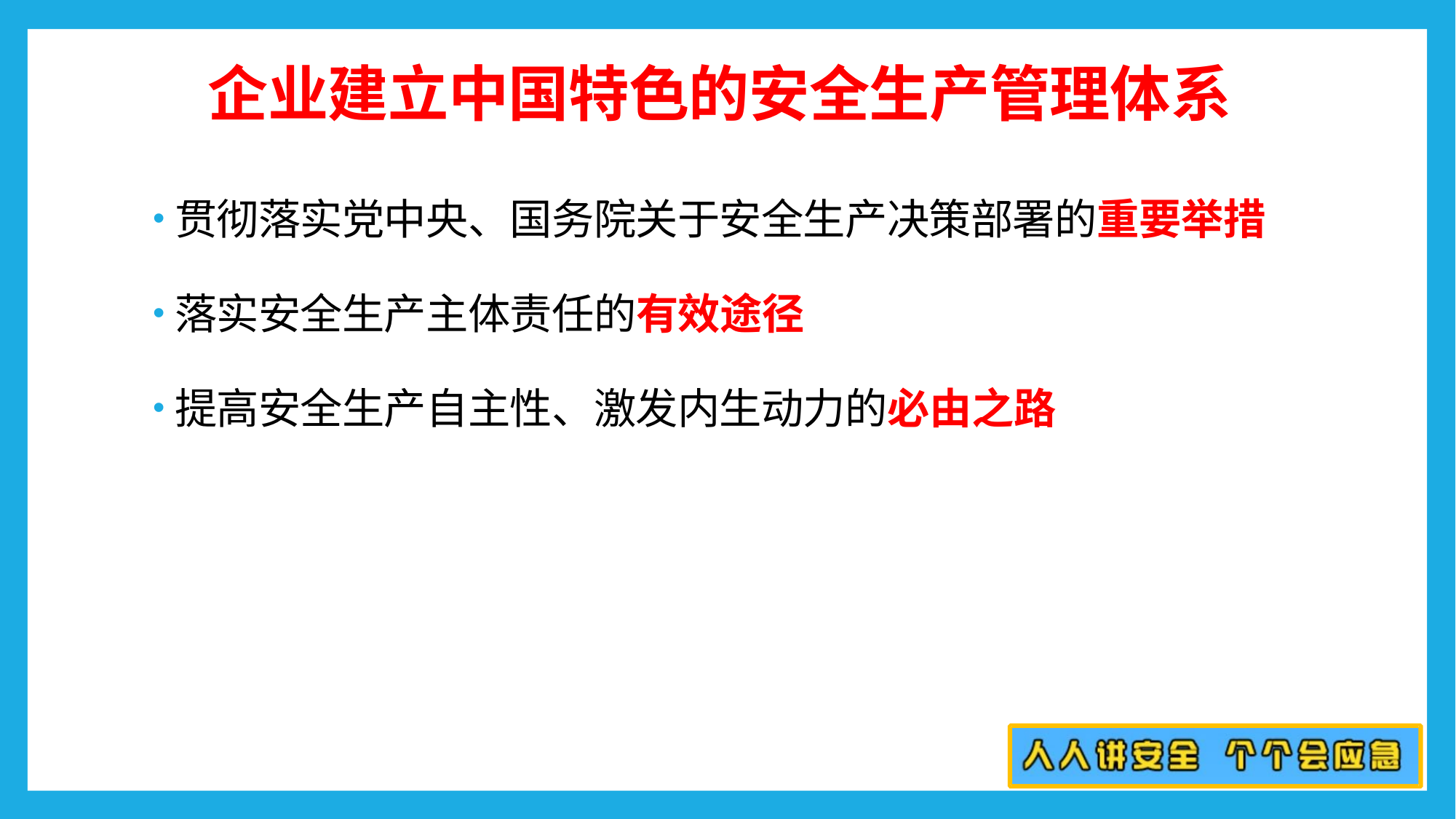

# 企业建立中国特色的安全生产管理体系
贯彻落实党中央、国务院关于安全生产决策部署的重要举措

落实安全生产主体责任的有效途径

提高安全生产自主性、激发内生动力的必由之路